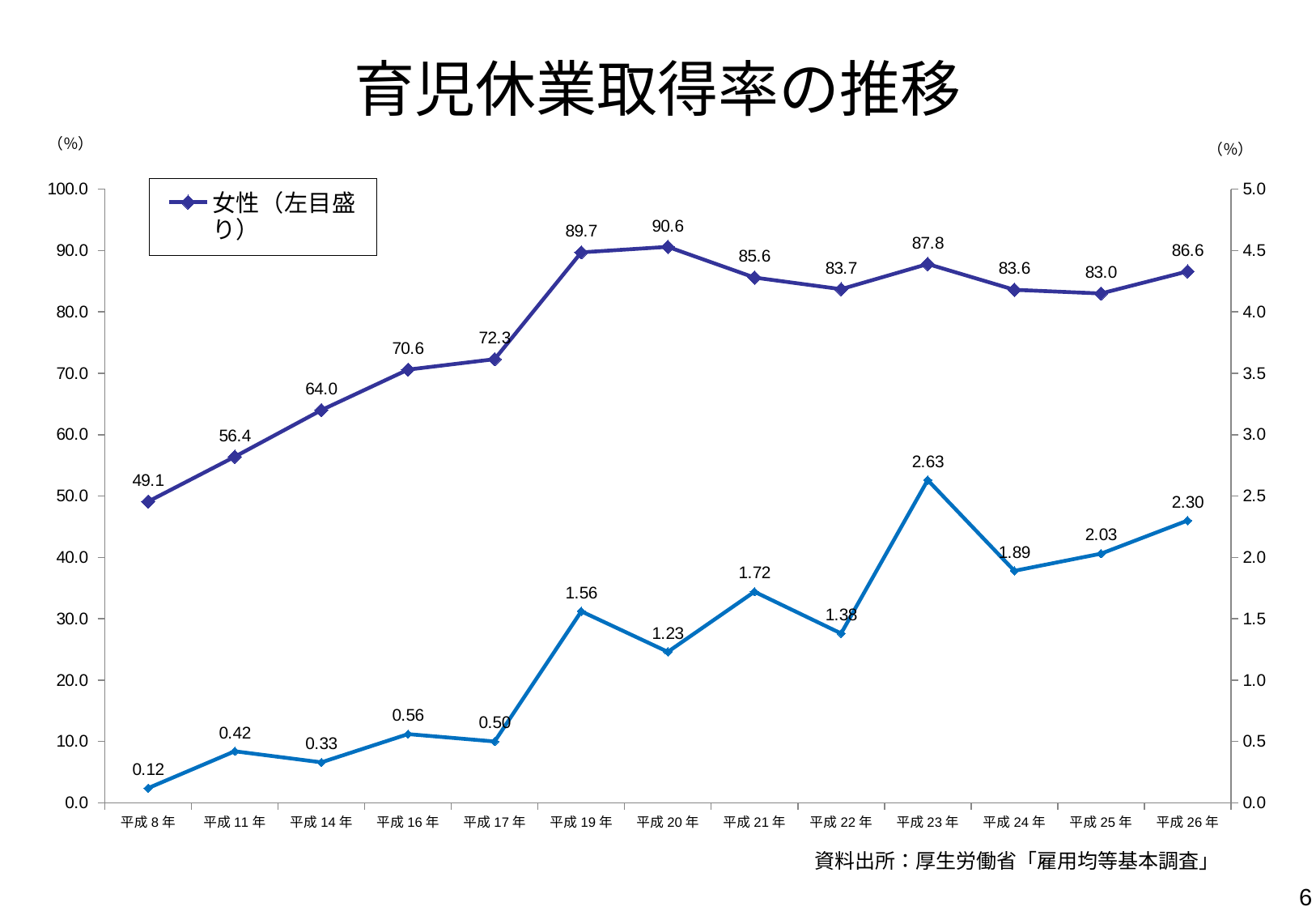

# 育児休業取得率の推移
（％）
（％）

### Chart

| Category | 女性（左目盛り） | 男性（右目盛り） |
|---|---|---|
| 平成8年 | 49.1 | 0.12 |
| 平成11年 | 56.4 | 0.42 |
| 平成14年 | 64.0 | 0.33 |
| 平成16年 | 70.6 | 0.56 |
| 平成17年 | 72.3 | 0.5 |
| 平成19年 | 89.7 | 1.56 |
| 平成20年 | 90.6 | 1.23 |
| 平成21年 | 85.6 | 1.72 |
| 平成22年 | 83.7 | 1.38 |
| 平成23年 | 87.8 | 2.63 |
| 平成24年 | 83.6 | 1.89 |
| 平成25年 | 83.0 | 2.03 |
| 平成26年 | 86.6 | 2.3 |
資料出所：厚生労働省「雇用均等基本調査」
6